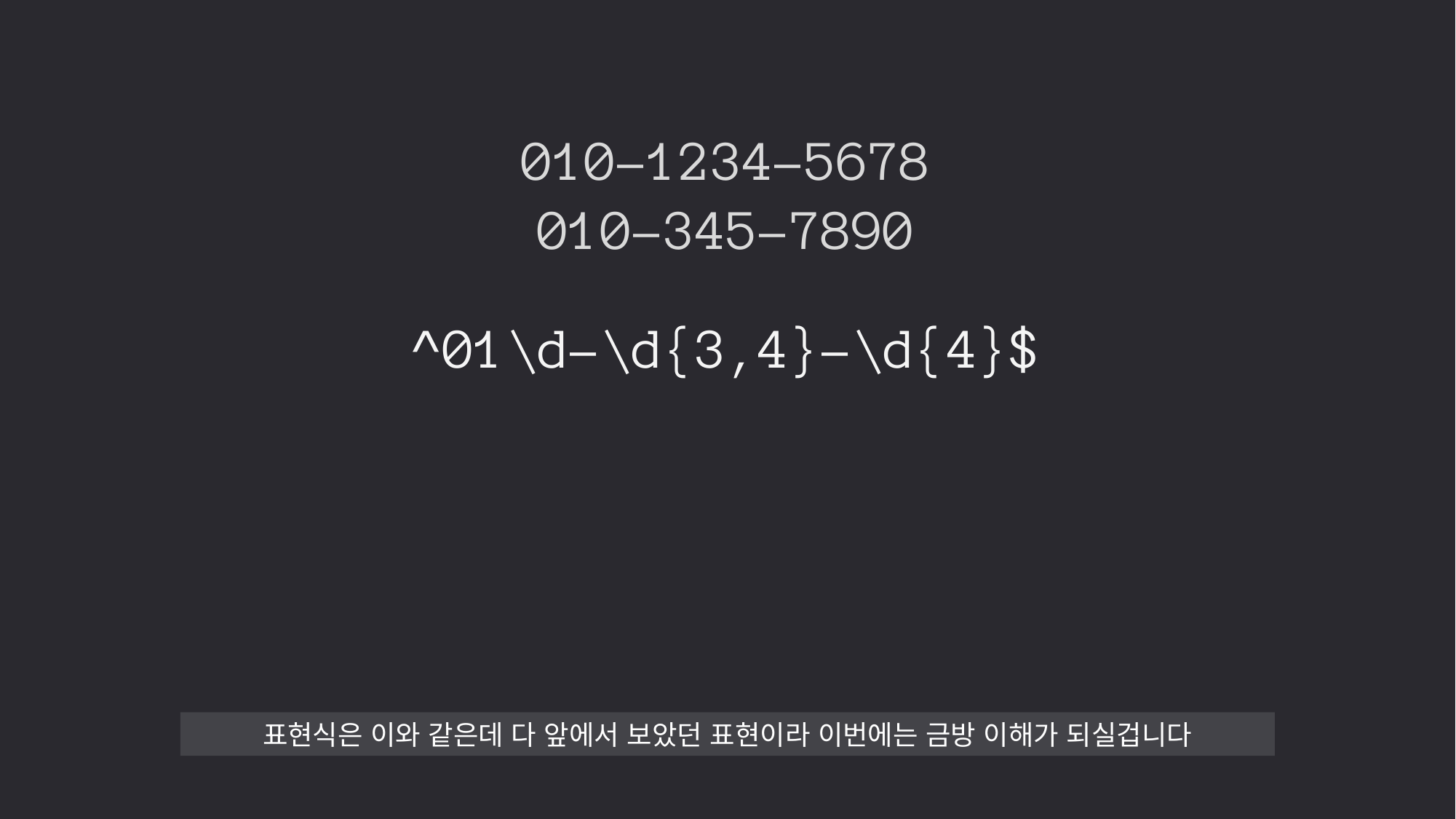

010-1234-5678
010-345-7890
^01\d-\d{3,4}-\d{4}$
표현식은 이와 같은데 다 앞에서 보았던 표현이라 이번에는 금방 이해가 되실겁니다